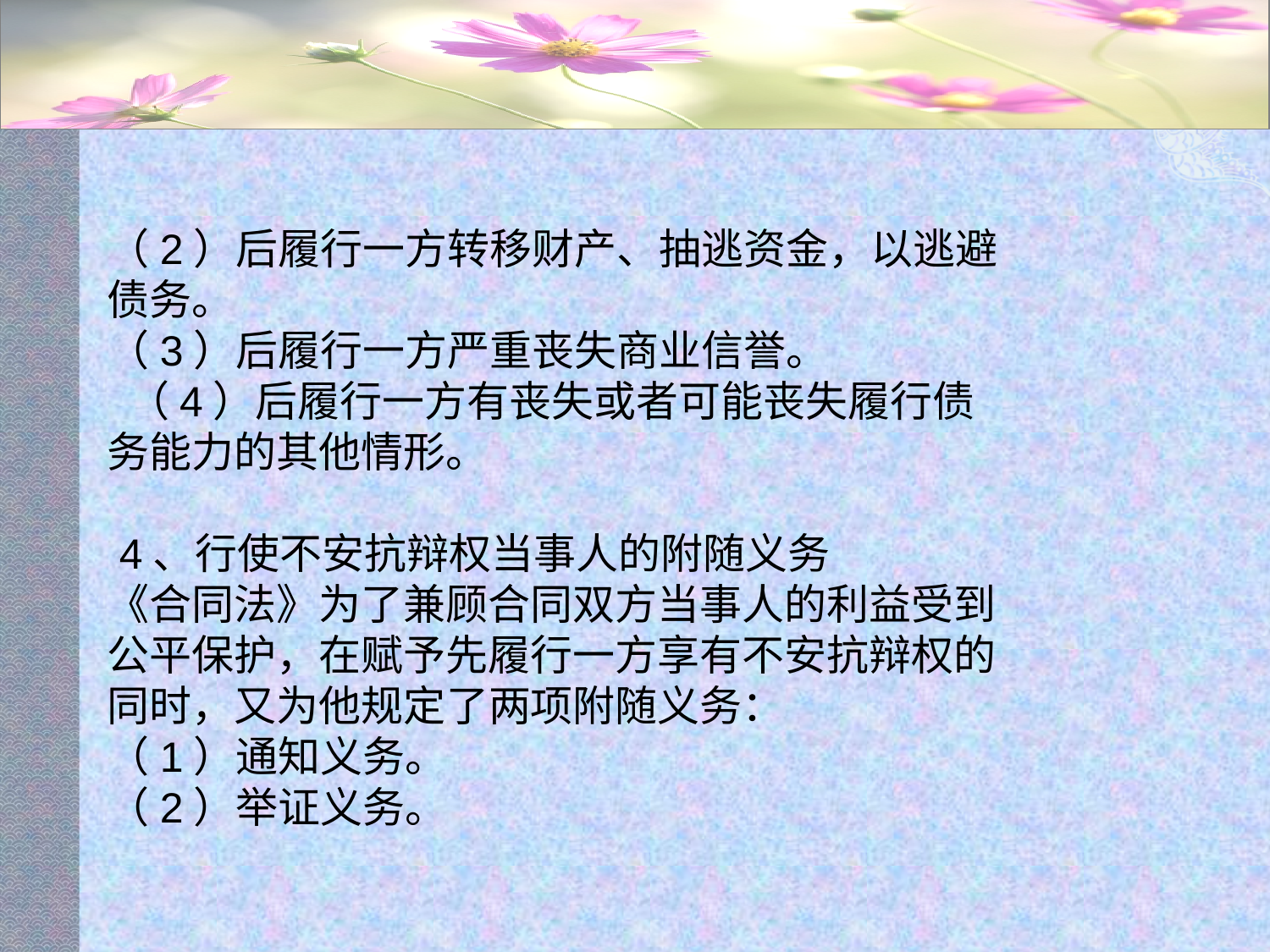

#
（2）后履行一方转移财产、抽逃资金，以逃避债务。
（3）后履行一方严重丧失商业信誉。
 （4）后履行一方有丧失或者可能丧失履行债务能力的其他情形。

 4、行使不安抗辩权当事人的附随义务
《合同法》为了兼顾合同双方当事人的利益受到公平保护，在赋予先履行一方享有不安抗辩权的同时，又为他规定了两项附随义务：
（1）通知义务。
（2）举证义务。